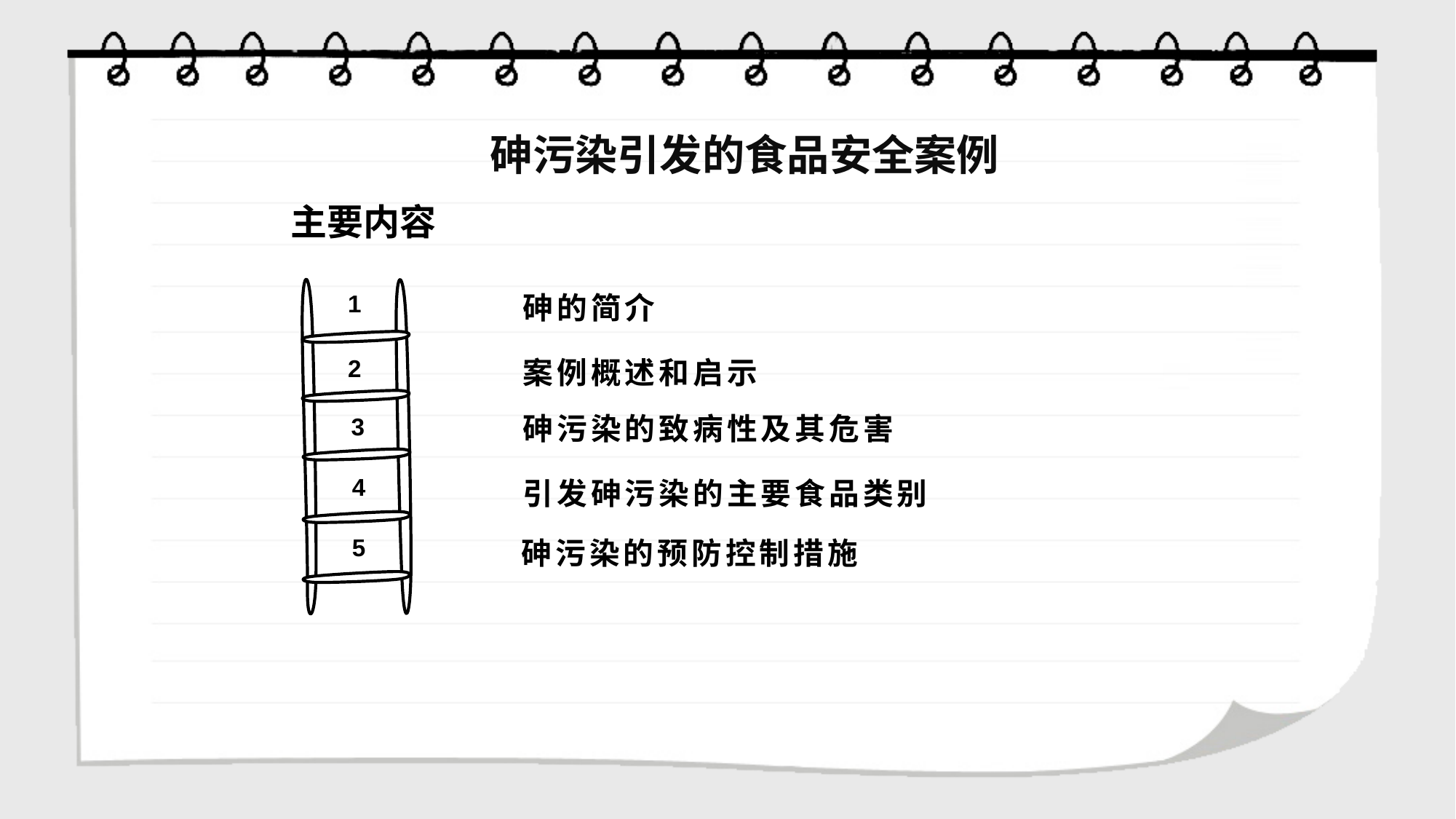

砷污染引发的食品安全案例
主要内容

1

2

  3

4

5
砷的简介
案例概述和启示

砷污染的致病性及其危害
引发砷污染的主要食品类别
砷污染的预防控制措施